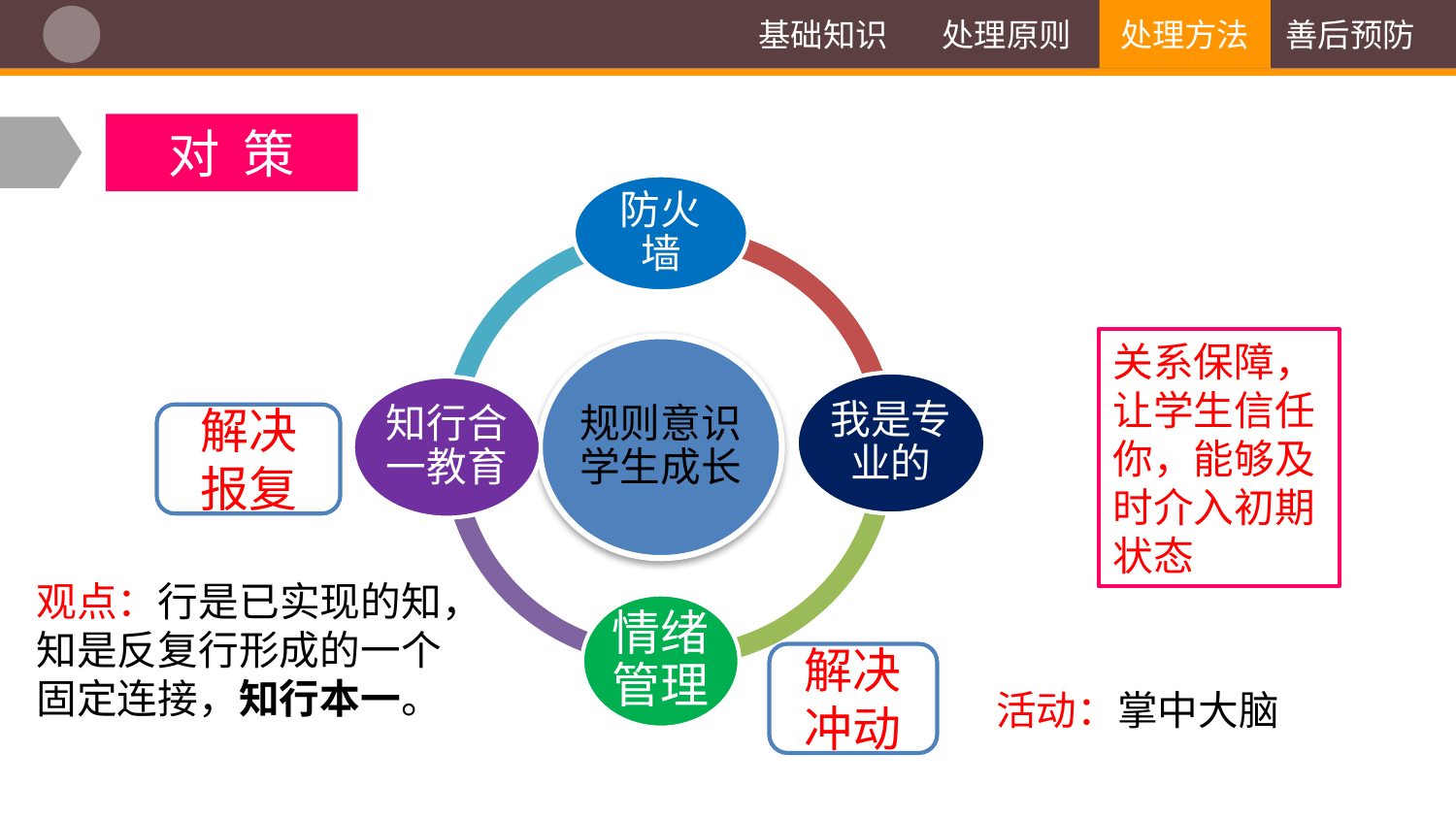

基础知识
处理原则
处理方法
善后预防

# 对  策

规则意识学生成长
防火墙
我是专业的
情绪管理
知行合一教育
关系保障，让学生信任你，能够及时介入初期状态
解决报复
观点：行是已实现的知，知是反复行形成的一个固定连接，知行本一。
解决冲动
活动：掌中大脑